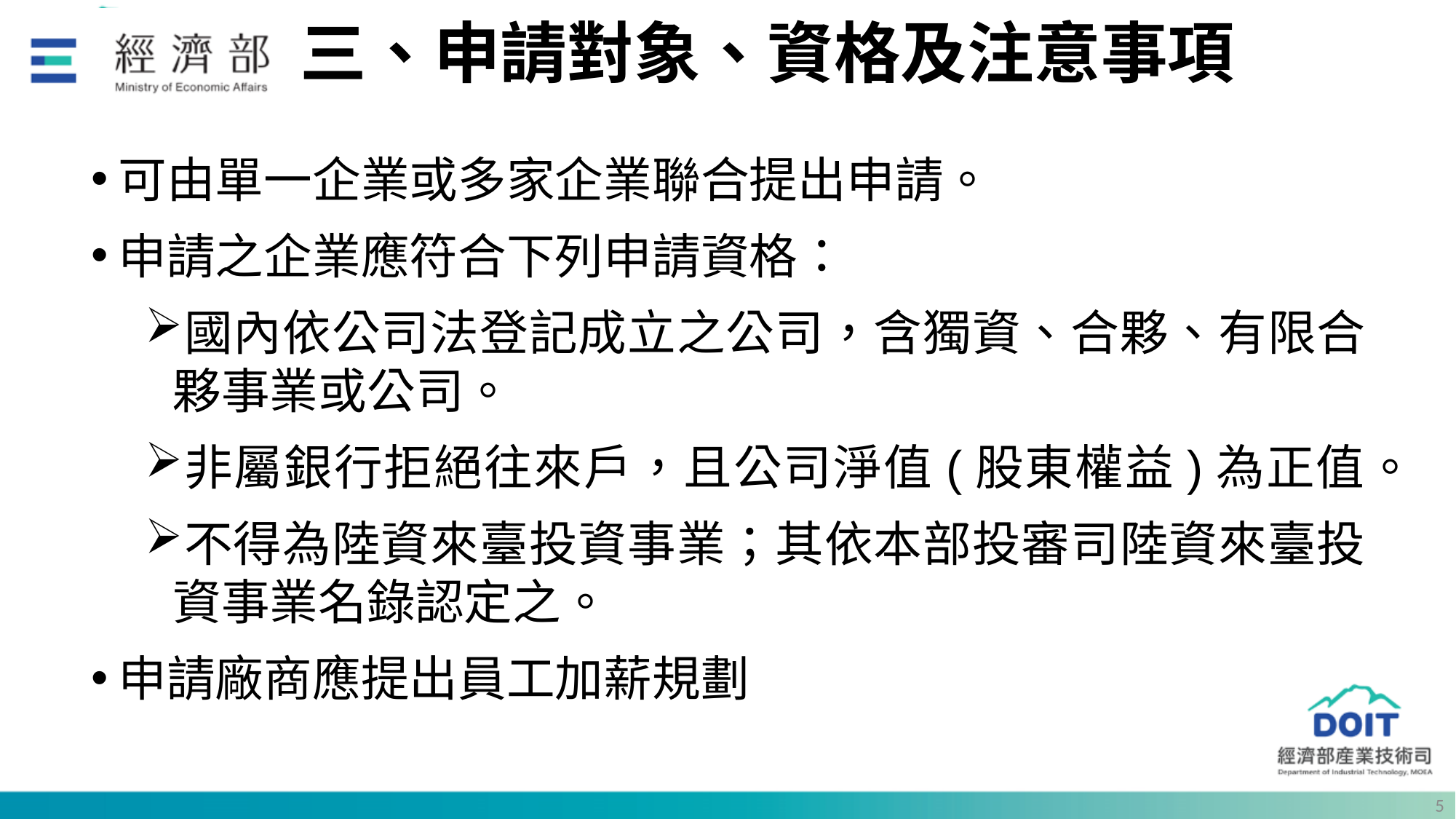

# 三、申請對象、資格及注意事項
可由單一企業或多家企業聯合提出申請。
申請之企業應符合下列申請資格：
國內依公司法登記成立之公司，含獨資、合夥、有限合夥事業或公司。
非屬銀行拒絕往來戶，且公司淨值(股東權益)為正值。
不得為陸資來臺投資事業；其依本部投審司陸資來臺投資事業名錄認定之。
申請廠商應提出員工加薪規劃